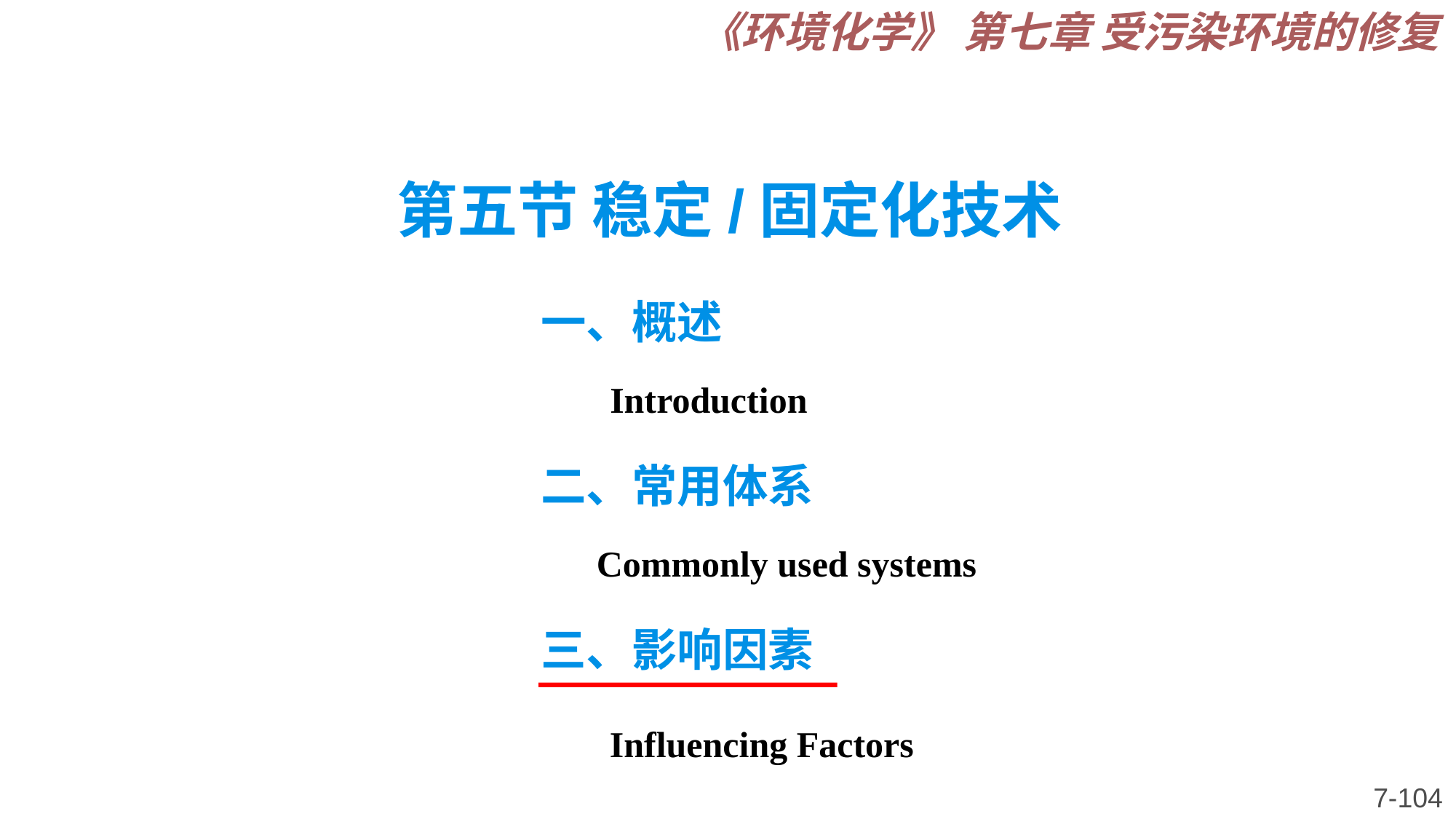

《环境化学》 第七章 受污染环境的修复

第五节 稳定/固定化技术

一、概述
       Introduction
二、常用体系
      Commonly used systems
三、影响因素
      Influencing Factors

7-104